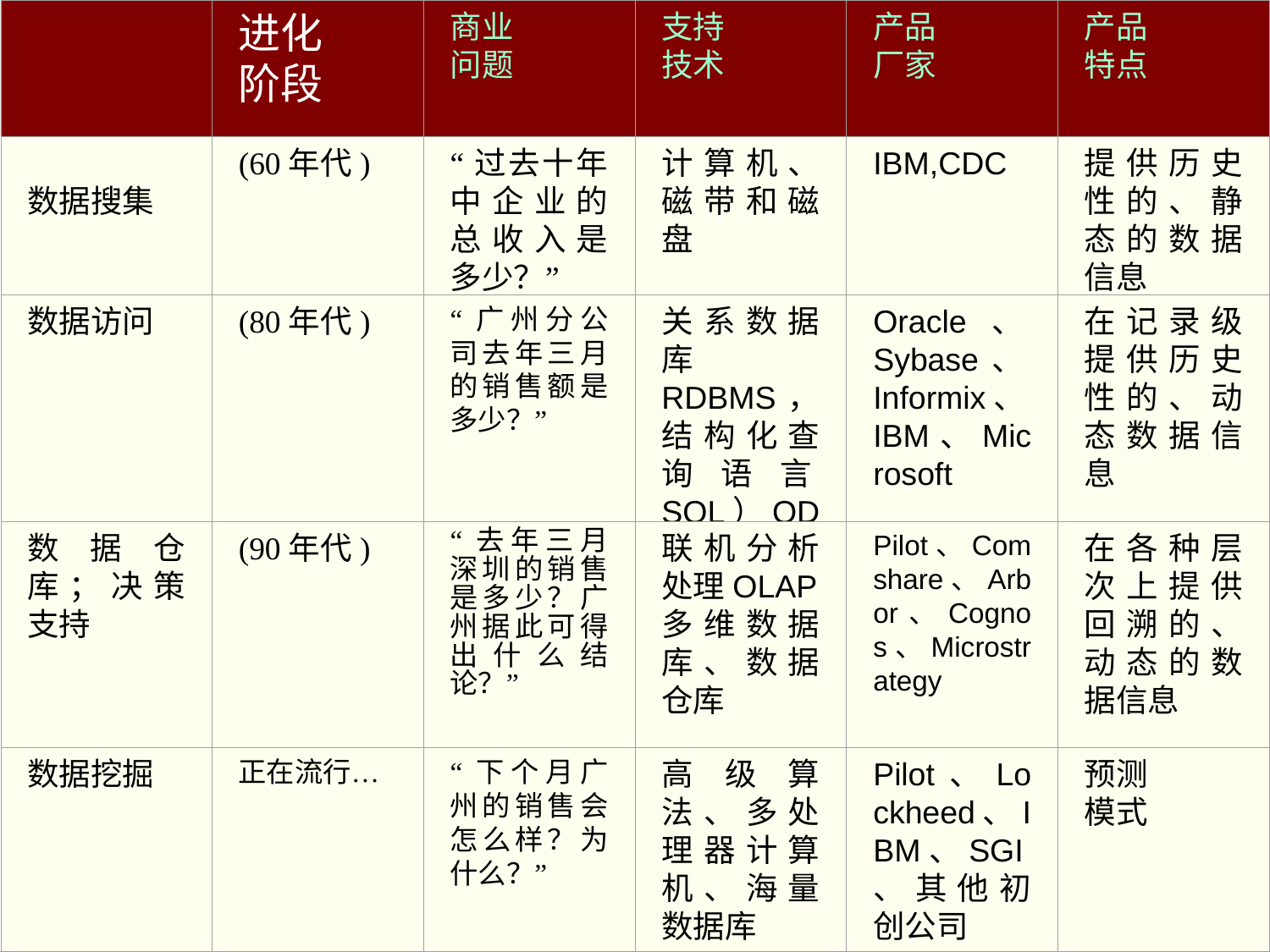

进化
阶段

商业
问题

支持
技术

产品
特点

产品
厂家

数据搜集

(60年代)

“过去十年中企业的总收入是多少？”

计算机、磁带和磁盘

IBM,CDC

提供历史性的、静态的数据信息

数据访问

(80年代)

“广州分公司去年三月的销售额是多少？”

关系数据库RDBMS，结构化查询语言SQL）ODBC

Oracle、Sybase、Informix、IBM、Microsoft

在记录级提供历史性的、动态数据信息

数据仓库；决策支持

(90年代)

“去年三月深圳的销售是多少？广州据此可得出什么结论？”

联机分析处理OLAP多维数据库、数据仓库

Pilot、Comshare、Arbor、Cognos、Microstrategy

在各种层次上提供回溯的、动态的数据信息

数据挖掘

正在流行…

“下个月广州的销售会怎么样？为什么？”

高级算法、多处理器计算机、海量数据库

Pilot、Lockheed、IBM、SGI、其他初创公司

预测
模式

#